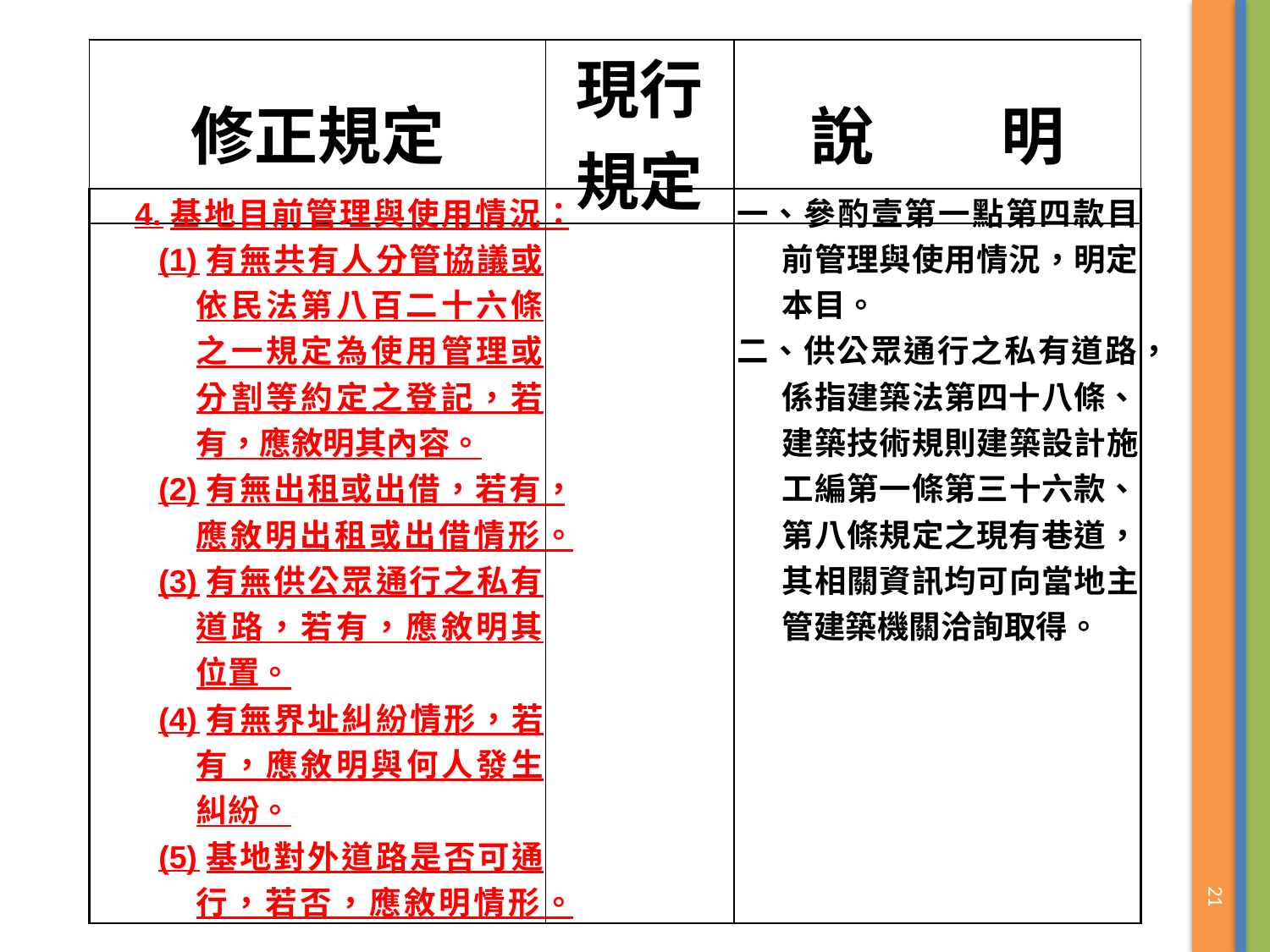

| 修正規定 | 現行規定 | 說　　明 |
| --- | --- | --- |
| 4.基地目前管理與使用情況： (1)有無共有人分管協議或依民法第八百二十六條之一規定為使用管理或分割等約定之登記，若有，應敘明其內容。 (2)有無出租或出借，若有，應敘明出租或出借情形。 (3)有無供公眾通行之私有道路，若有，應敘明其位置。 (4)有無界址糾紛情形，若有，應敘明與何人發生糾紛。 (5)基地對外道路是否可通行，若否，應敘明情形。 |  | 一、參酌壹第一點第四款目前管理與使用情況，明定本目。 二、供公眾通行之私有道路，係指建築法第四十八條、建築技術規則建築設計施工編第一條第三十六款、第八條規定之現有巷道，其相關資訊均可向當地主管建築機關洽詢取得。 |
| --- | --- | --- |
21